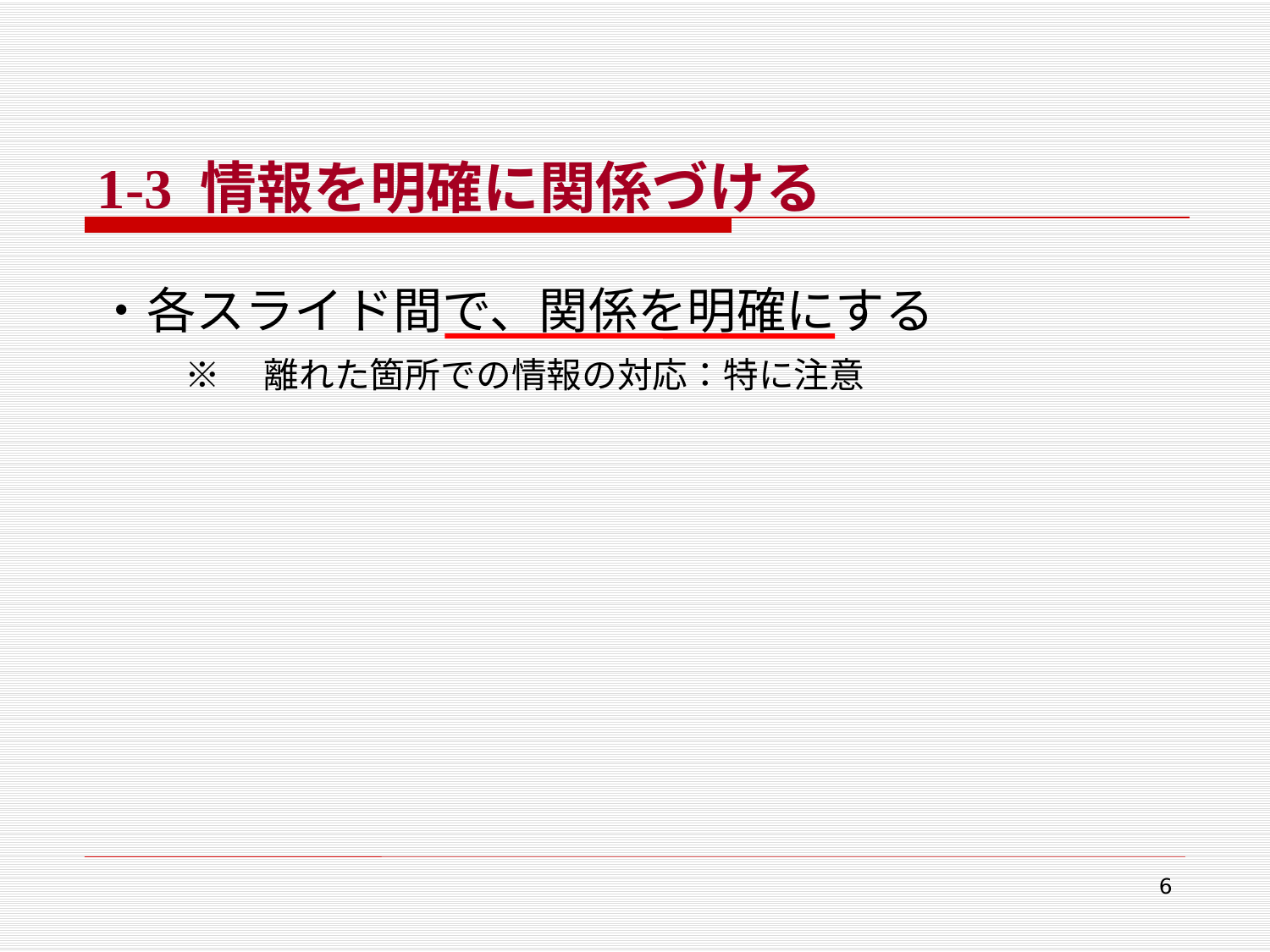

1-3 情報を明確に関係づける

・各スライド間で、関係を明確にする
		※　離れた箇所での情報の対応：特に注意

6